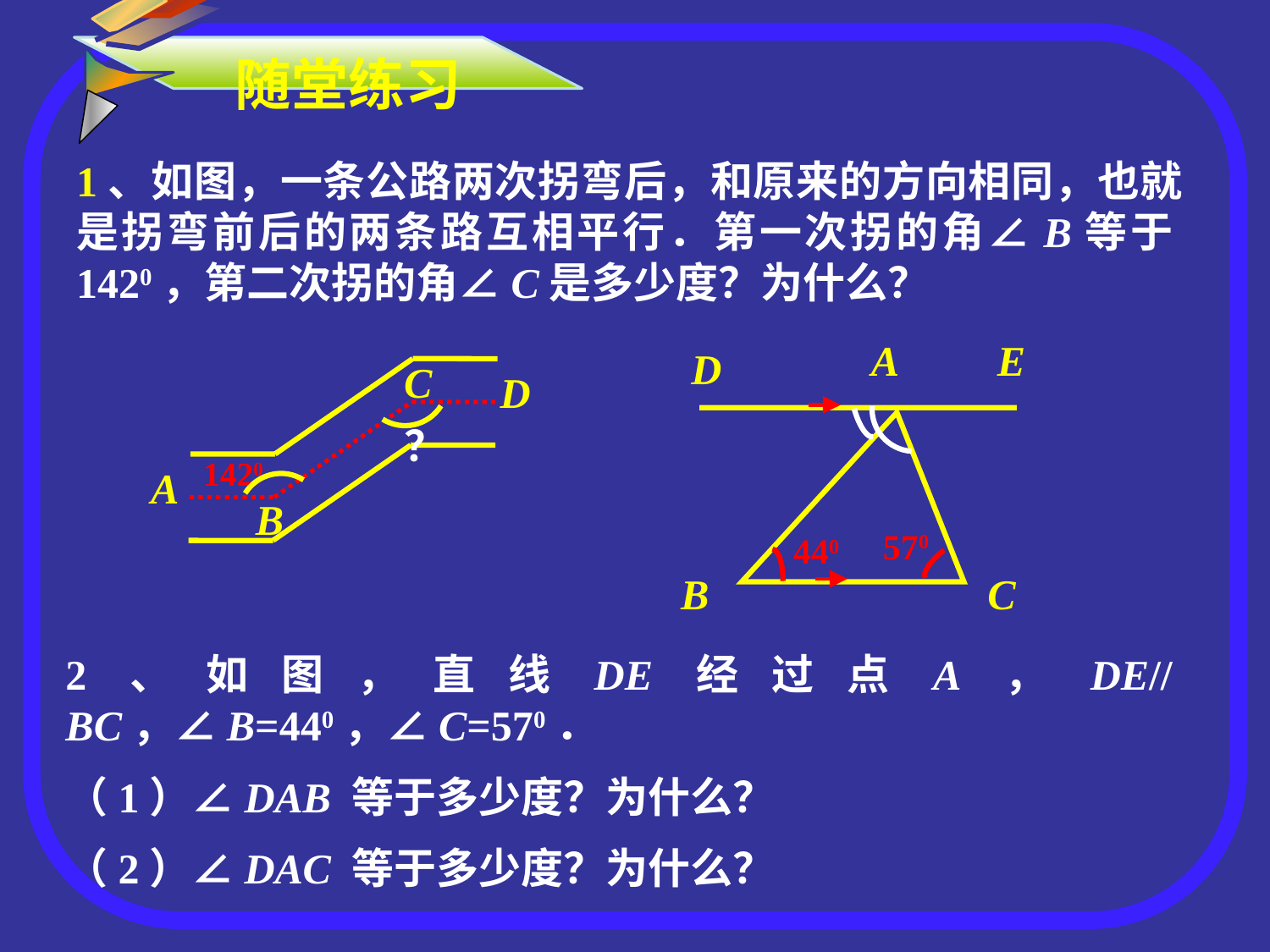

随堂练习

1、如图，一条公路两次拐弯后，和原来的方向相同，也就是拐弯前后的两条路互相平行．第一次拐的角∠B等于1420，第二次拐的角∠C是多少度？为什么？
A
E
D

B
C
C

B
D
A

？

1420
570
440

2、如图，直线DE经过点A，DE//BC，∠B=440，∠C=570．
（1）∠DAB 等于多少度？为什么？
（2）∠DAC 等于多少度？为什么？